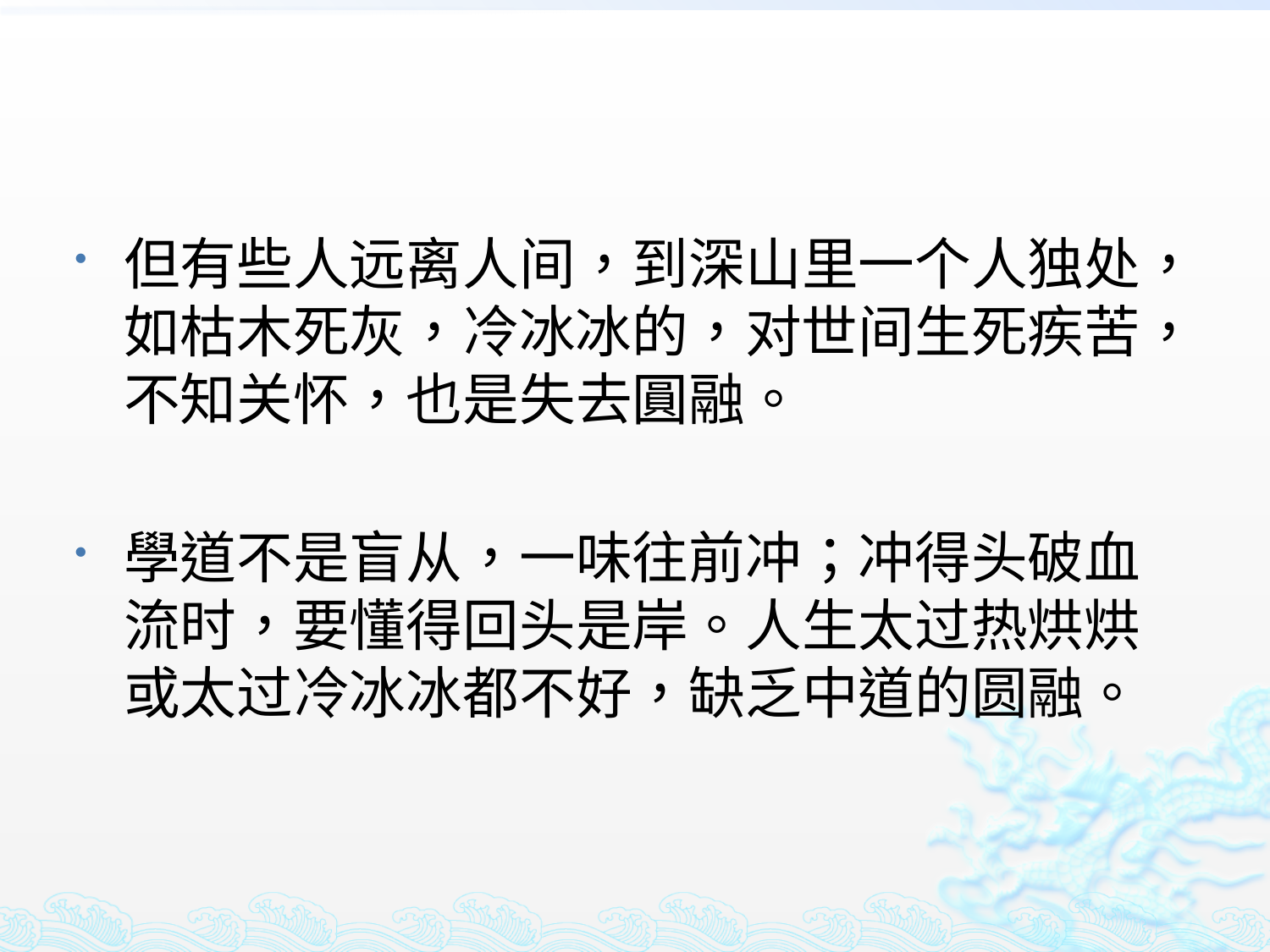

但有些人远离人间，到深山里一个人独处，如枯木死灰，冷冰冰的，对世间生死疾苦，不知关怀，也是失去圓融。

學道不是盲从，一味往前冲；冲得头破血流时，要懂得回头是岸。人生太过热烘烘或太过冷冰冰都不好，缺乏中道的圆融。